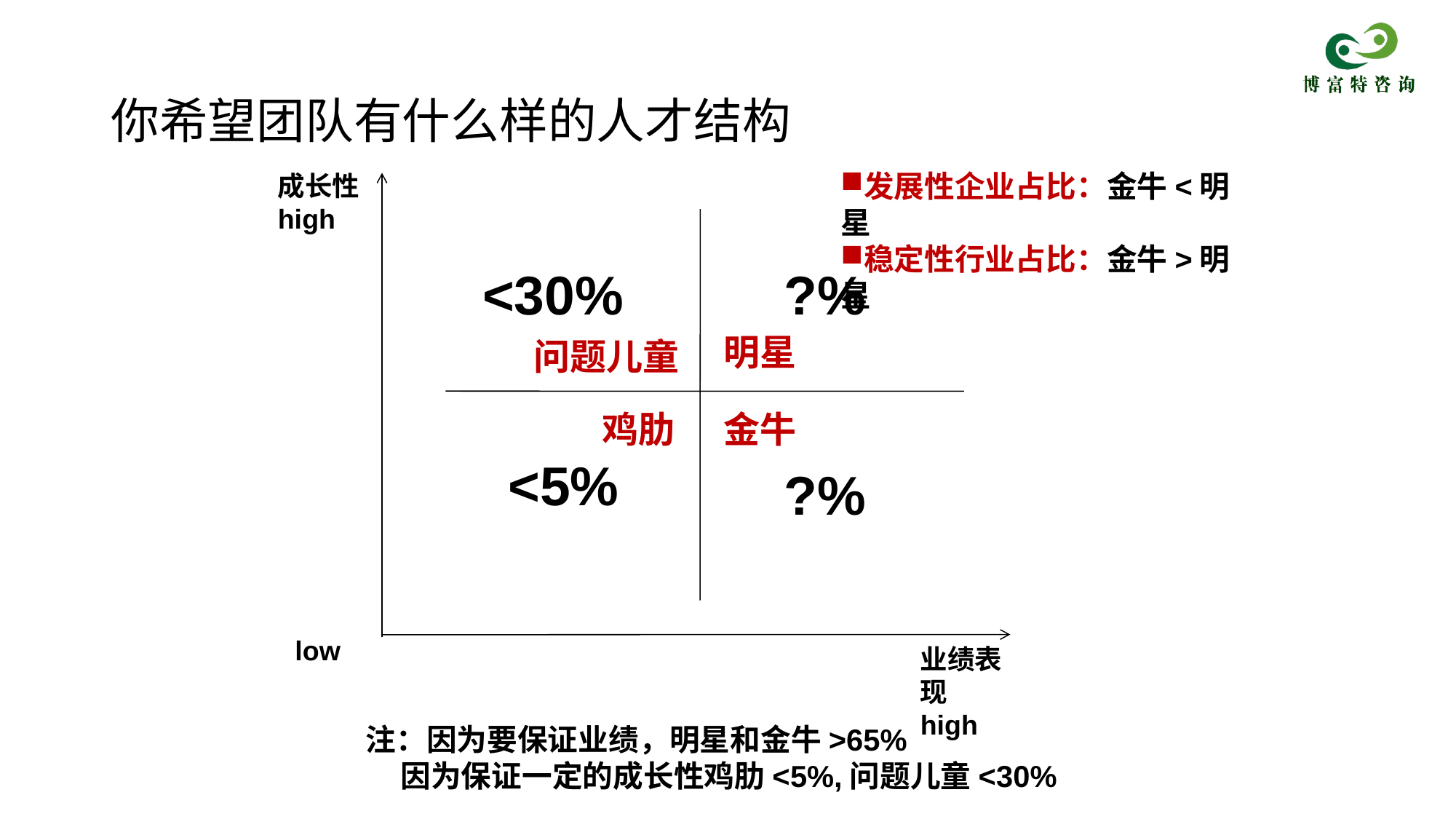

# 你希望团队有什么样的人才结构
发展性企业占比：金牛<明星
稳定性行业占比：金牛>明星
成长性high
<30%
?%
明星
问题儿童
鸡肋
金牛
<5%
?%
low
业绩表现high
注：因为要保证业绩，明星和金牛>65%
    因为保证一定的成长性鸡肋<5%,问题儿童<30%